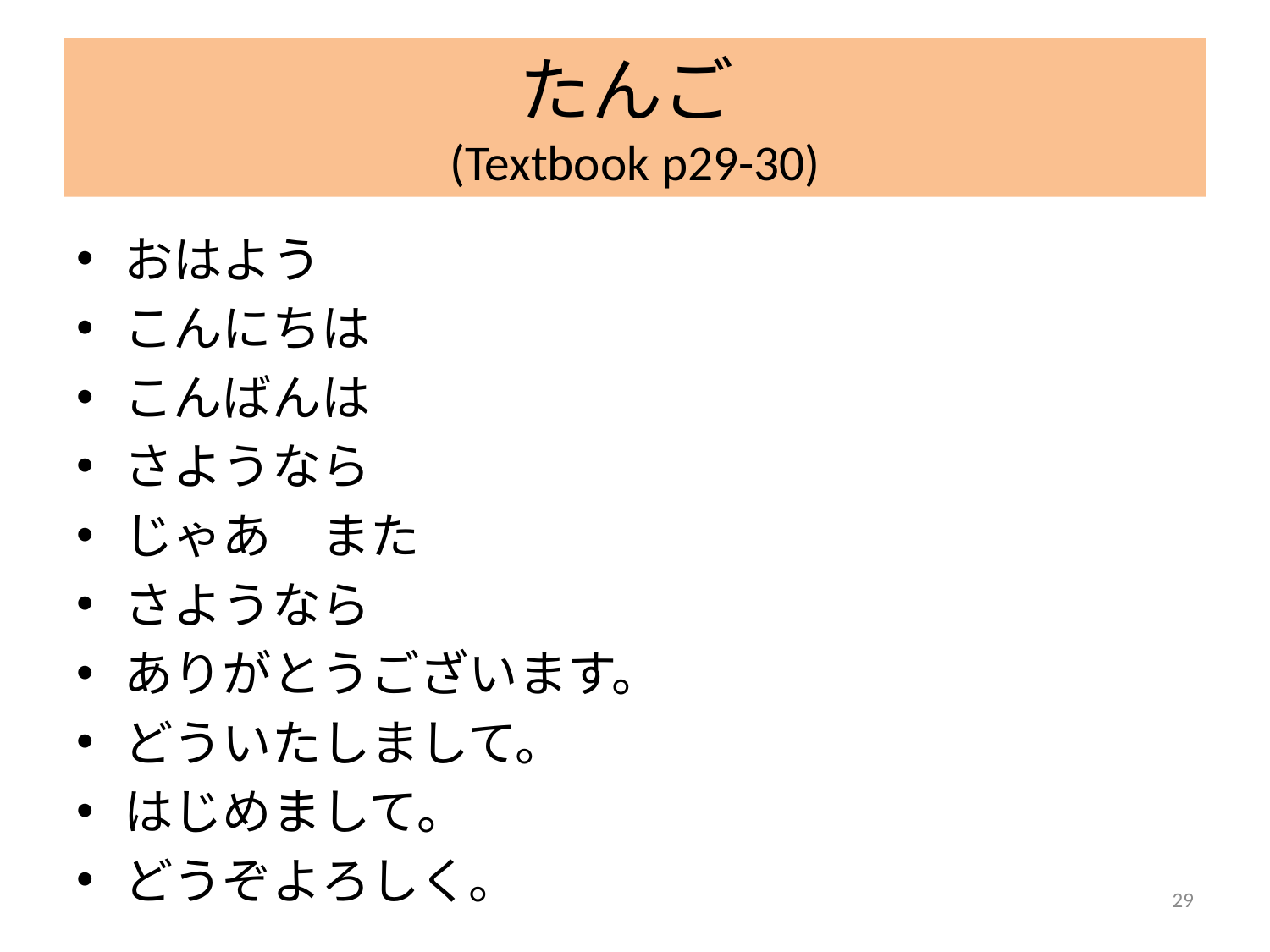

# たんご (Textbook p29-30)
おはよう
こんにちは
こんばんは
さようなら
じゃあ　また
さようなら
ありがとうございます。
どういたしまして。
はじめまして。
どうぞよろしく。
29